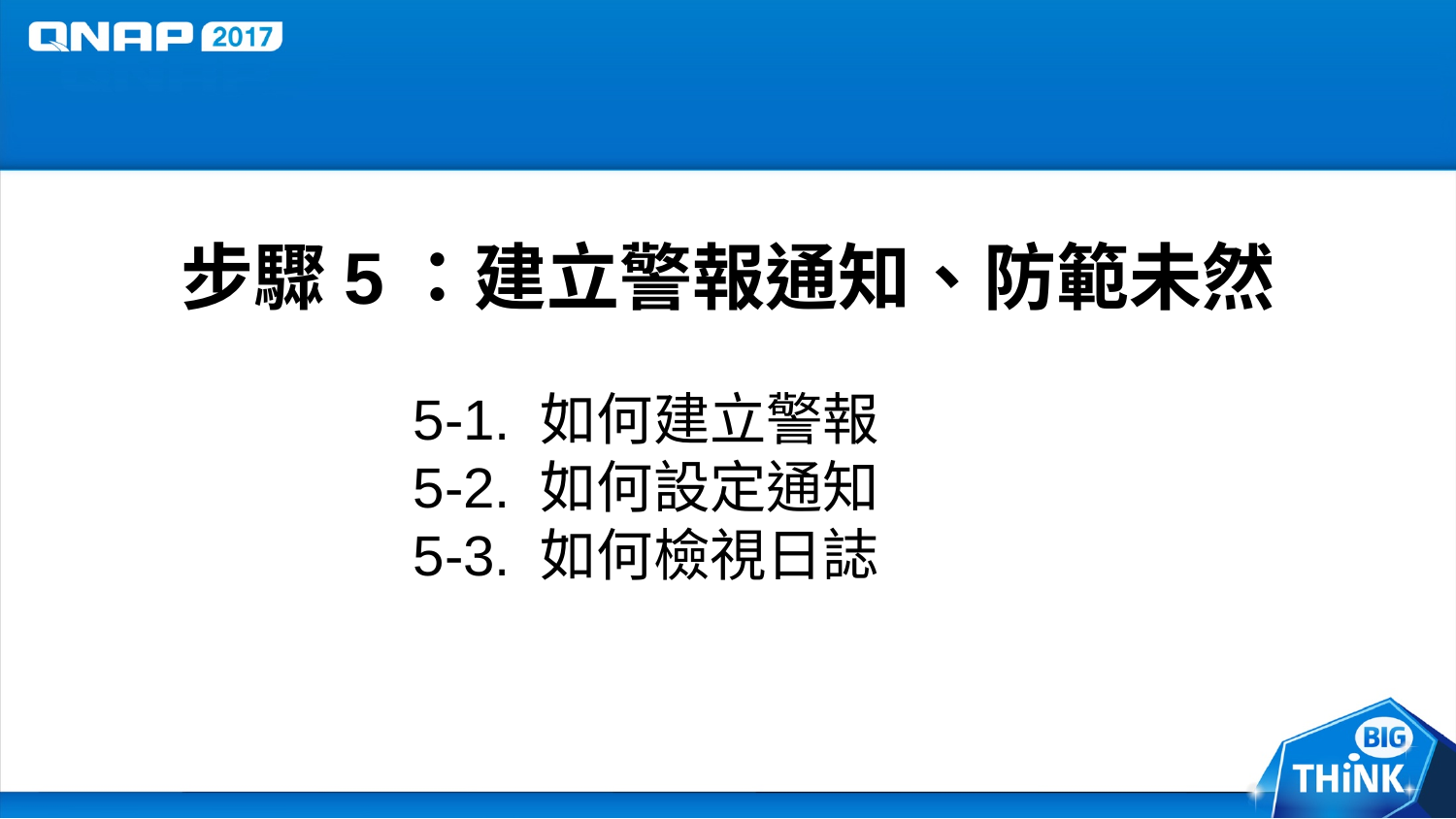

# 步驟5：建立警報通知、防範未然
5-1. 如何建立警報
5-2. 如何設定通知
5-3. 如何檢視日誌